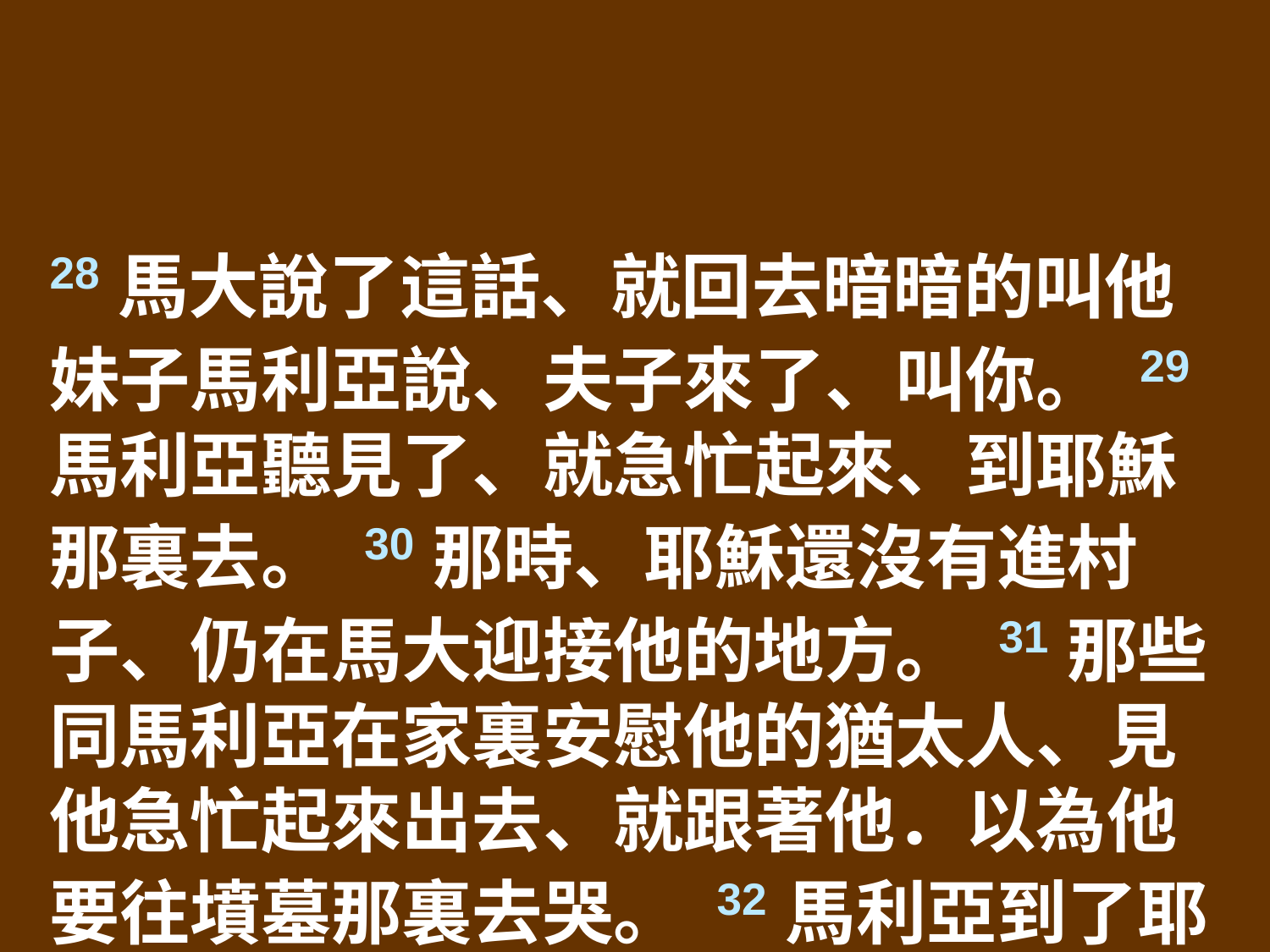

28馬大說了這話、就回去暗暗的叫他妹子馬利亞說、夫子來了、叫你。 29馬利亞聽見了、就急忙起來、到耶穌那裏去。 30那時、耶穌還沒有進村子、仍在馬大迎接他的地方。 31那些同馬利亞在家裏安慰他的猶太人、見他急忙起來出去、就跟著他．以為他要往墳墓那裏去哭。 32馬利亞到了耶穌那裏、看見他、就俯伏在他腳前、說、主阿、你若早在這裏、我兄弟必不死。